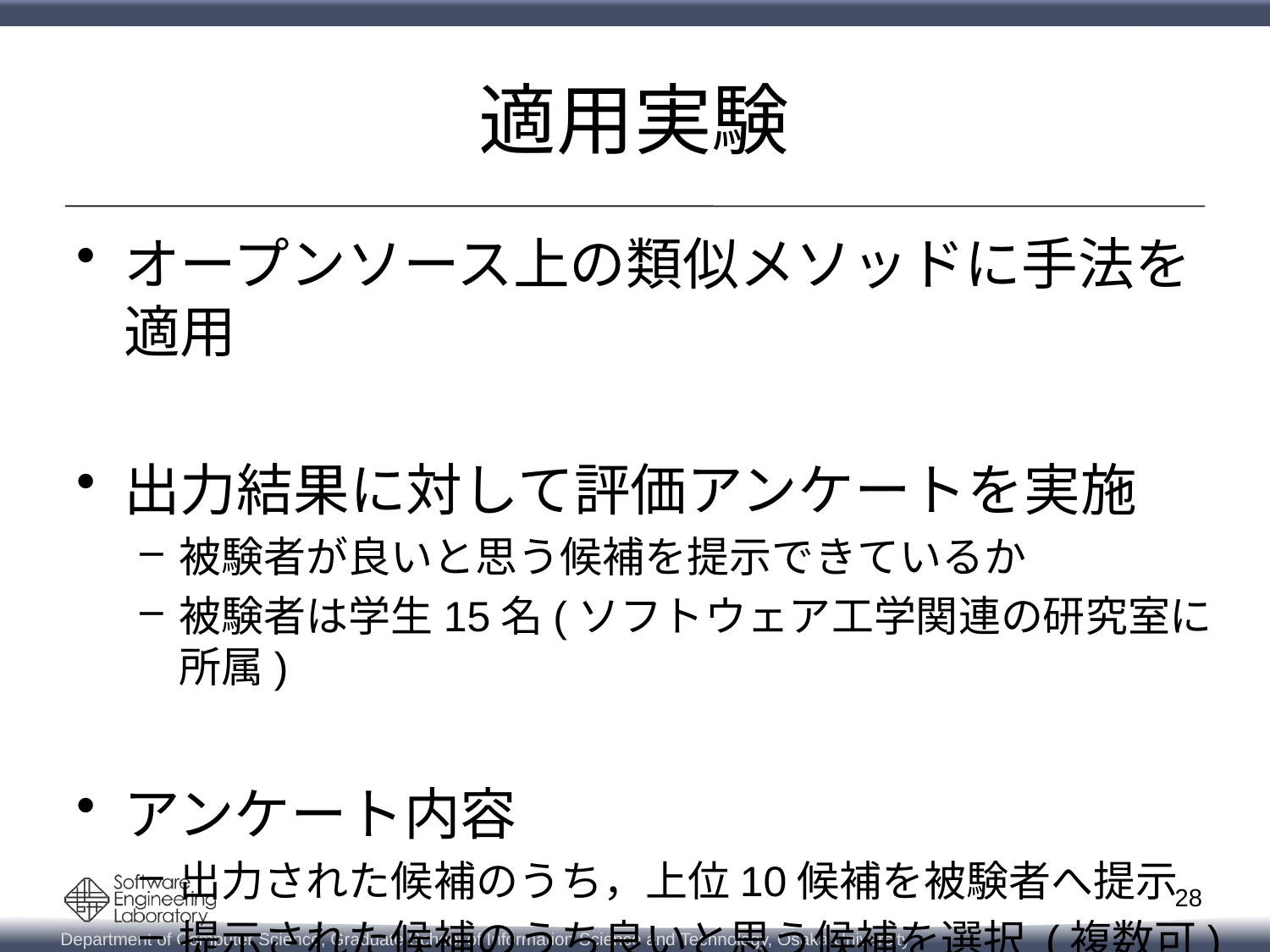

# 適用実験
オープンソース上の類似メソッドに手法を適用

出力結果に対して評価アンケートを実施
被験者が良いと思う候補を提示できているか
被験者は学生15名(ソフトウェア工学関連の研究室に所属)

アンケート内容
出力された候補のうち，上位10候補を被験者へ提示
提示された候補のうち良いと思う候補を選択 (複数可)
28